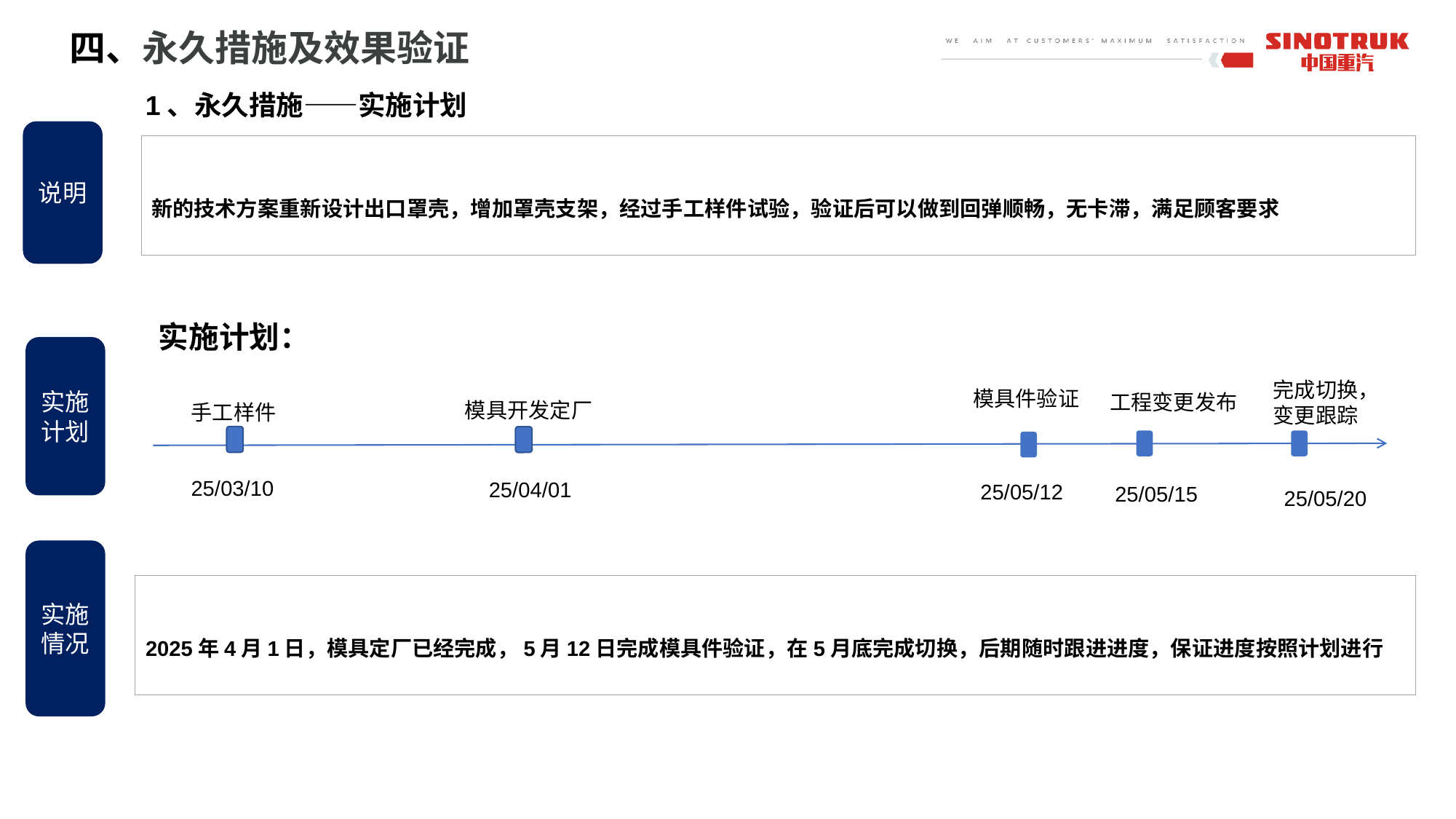

四、永久措施及效果验证

1、永久措施——实施计划
说明
新的技术方案重新设计出口罩壳，增加罩壳支架，经过手工样件试验，验证后可以做到回弹顺畅，无卡滞，满足顾客要求
实施计划：
实施计划
模具开发定厂
手工样件
模具件验证
完成切换，变更跟踪
工程变更发布

25/03/10
25/04/01
25/05/12
25/05/15
25/05/20
实施情况
2025年4月1日，模具定厂已经完成，5月12日完成模具件验证，在5月底完成切换，后期随时跟进进度，保证进度按照计划进行
10